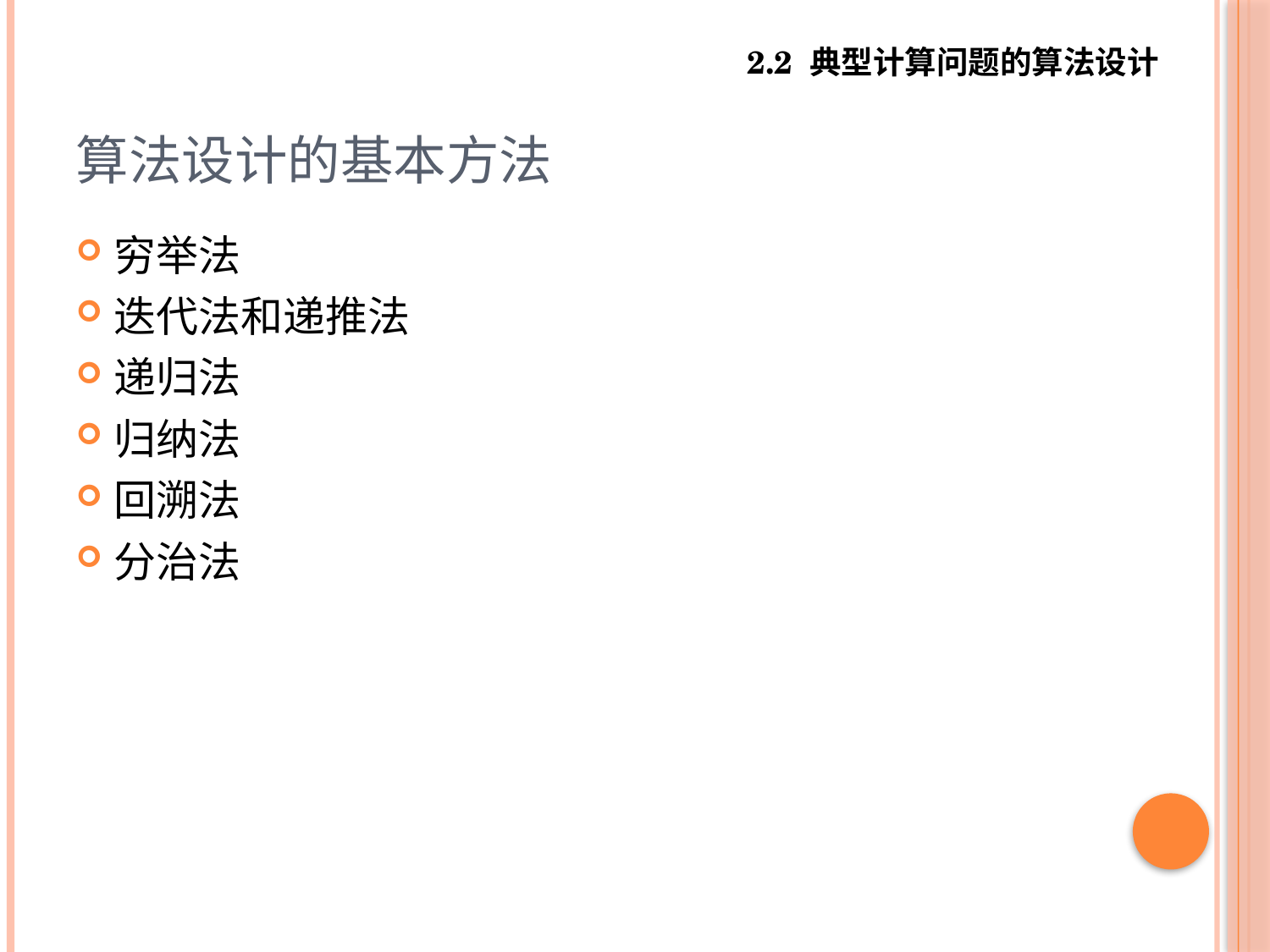

2.2 典型计算问题的算法设计
# 算法设计的基本方法
穷举法
迭代法和递推法
递归法
归纳法
回溯法
分治法